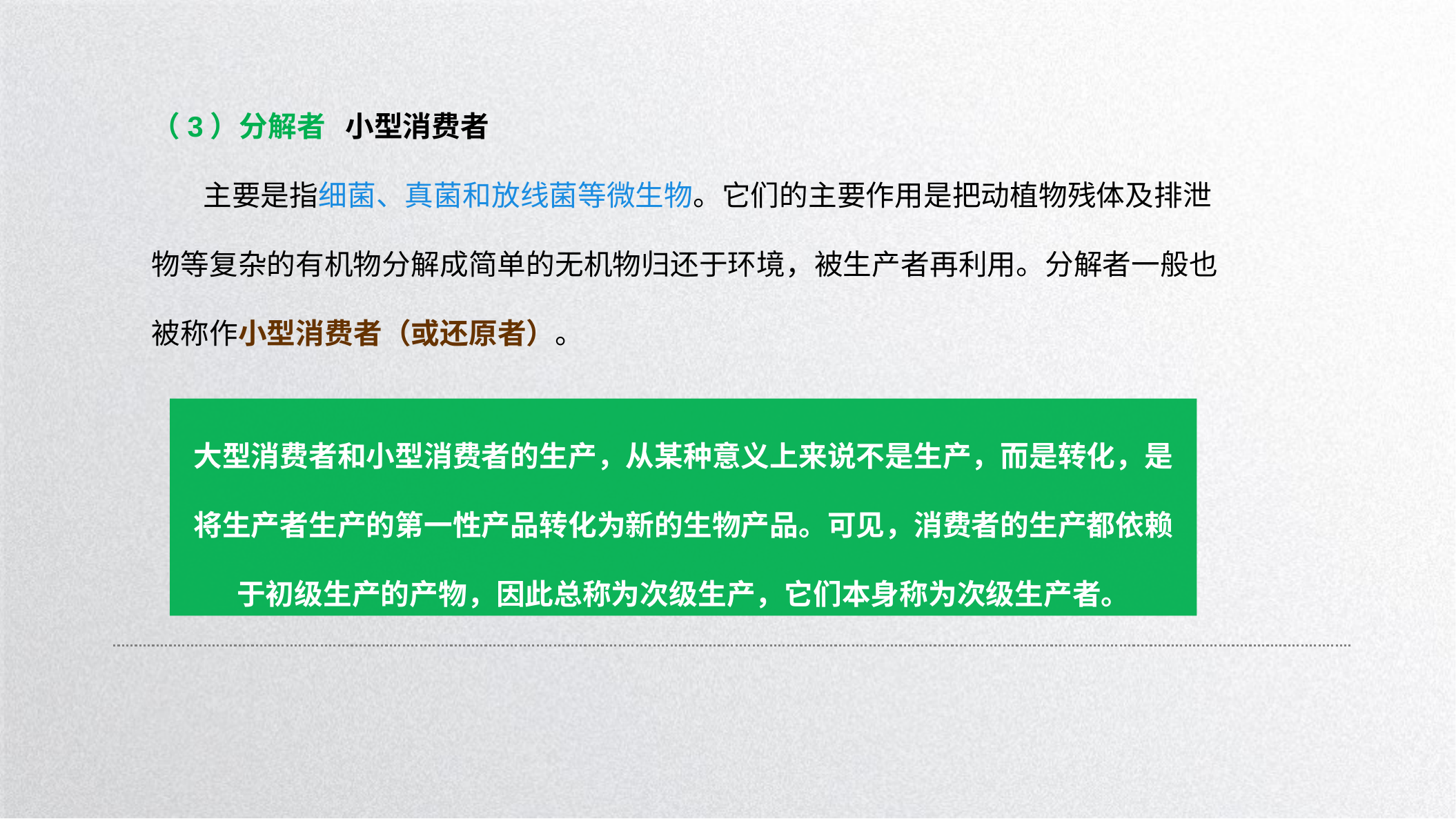

（3）分解者   小型消费者
       主要是指细菌、真菌和放线菌等微生物。它们的主要作用是把动植物残体及排泄物等复杂的有机物分解成简单的无机物归还于环境，被生产者再利用。分解者一般也被称作小型消费者（或还原者）。

大型消费者和小型消费者的生产，从某种意义上来说不是生产，而是转化，是将生产者生产的第一性产品转化为新的生物产品。可见，消费者的生产都依赖于初级生产的产物，因此总称为次级生产，它们本身称为次级生产者。